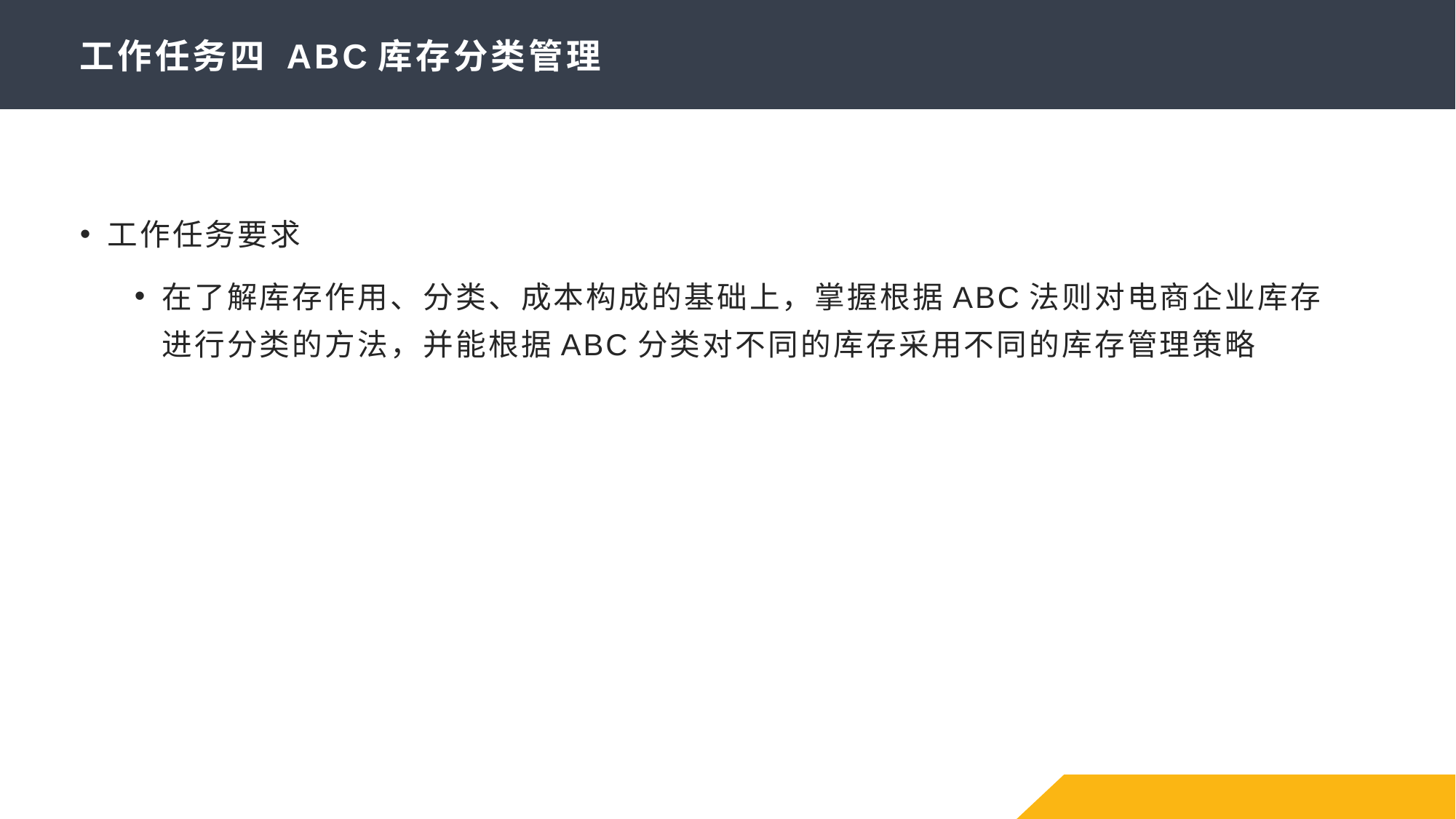

# 工作任务四 ABC库存分类管理
工作任务要求
在了解库存作用、分类、成本构成的基础上，掌握根据ABC法则对电商企业库存进行分类的方法，并能根据ABC分类对不同的库存采用不同的库存管理策略